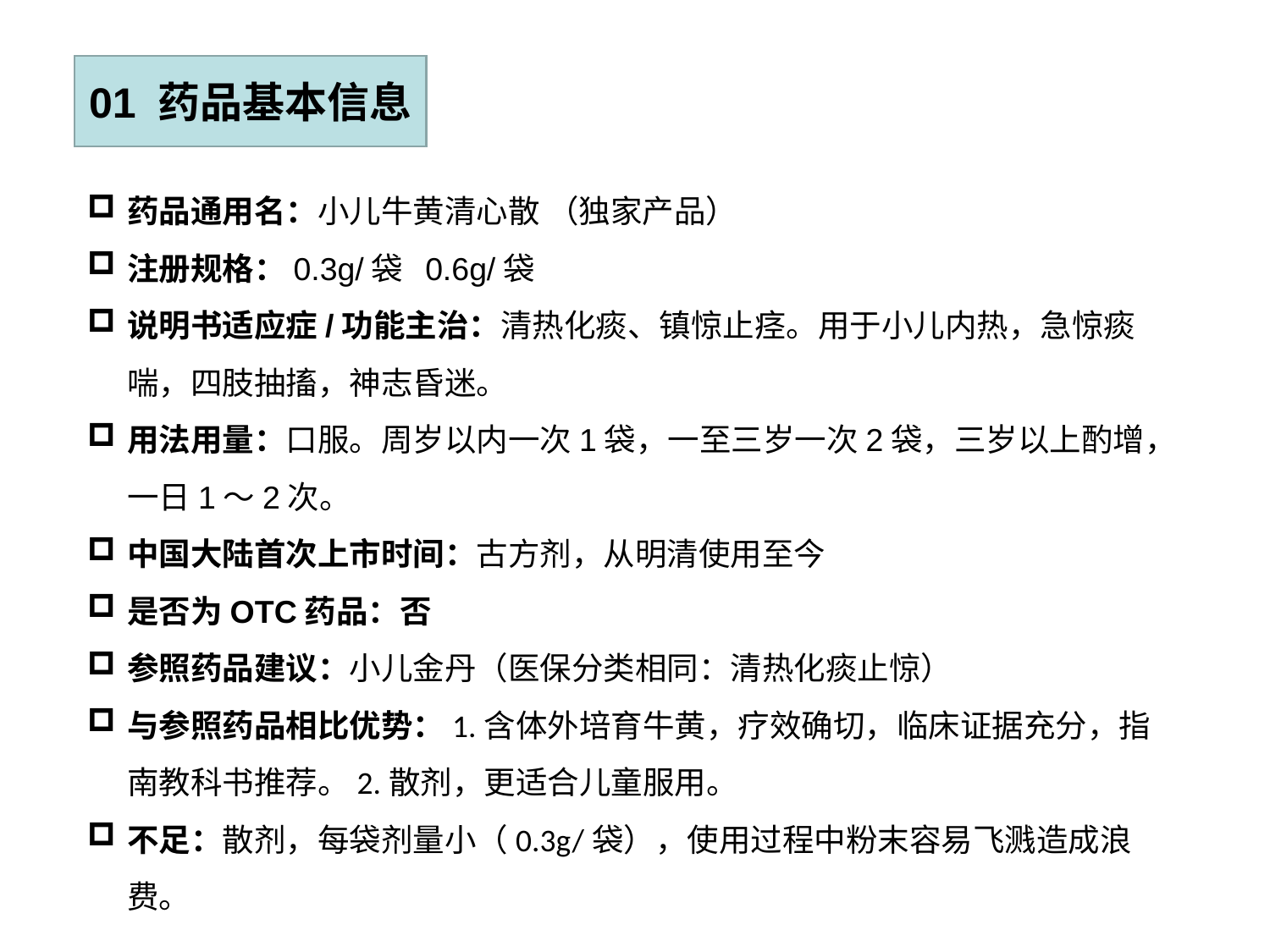

01 药品基本信息
药品通用名：小儿牛黄清心散 （独家产品）
注册规格：0.3g/袋  0.6g/袋
说明书适应症/功能主治：清热化痰、镇惊止痉。用于小儿内热，急惊痰喘，四肢抽搐，神志昏迷。
用法用量：口服。周岁以内一次1袋，一至三岁一次2袋，三岁以上酌增，一日1～2次。
中国大陆首次上市时间：古方剂，从明清使用至今
是否为OTC药品：否
参照药品建议：小儿金丹（医保分类相同：清热化痰止惊）
与参照药品相比优势：1.含体外培育牛黄，疗效确切，临床证据充分，指南教科书推荐。2.散剂，更适合儿童服用。
不足：散剂，每袋剂量小（0.3g/袋），使用过程中粉末容易飞溅造成浪费。